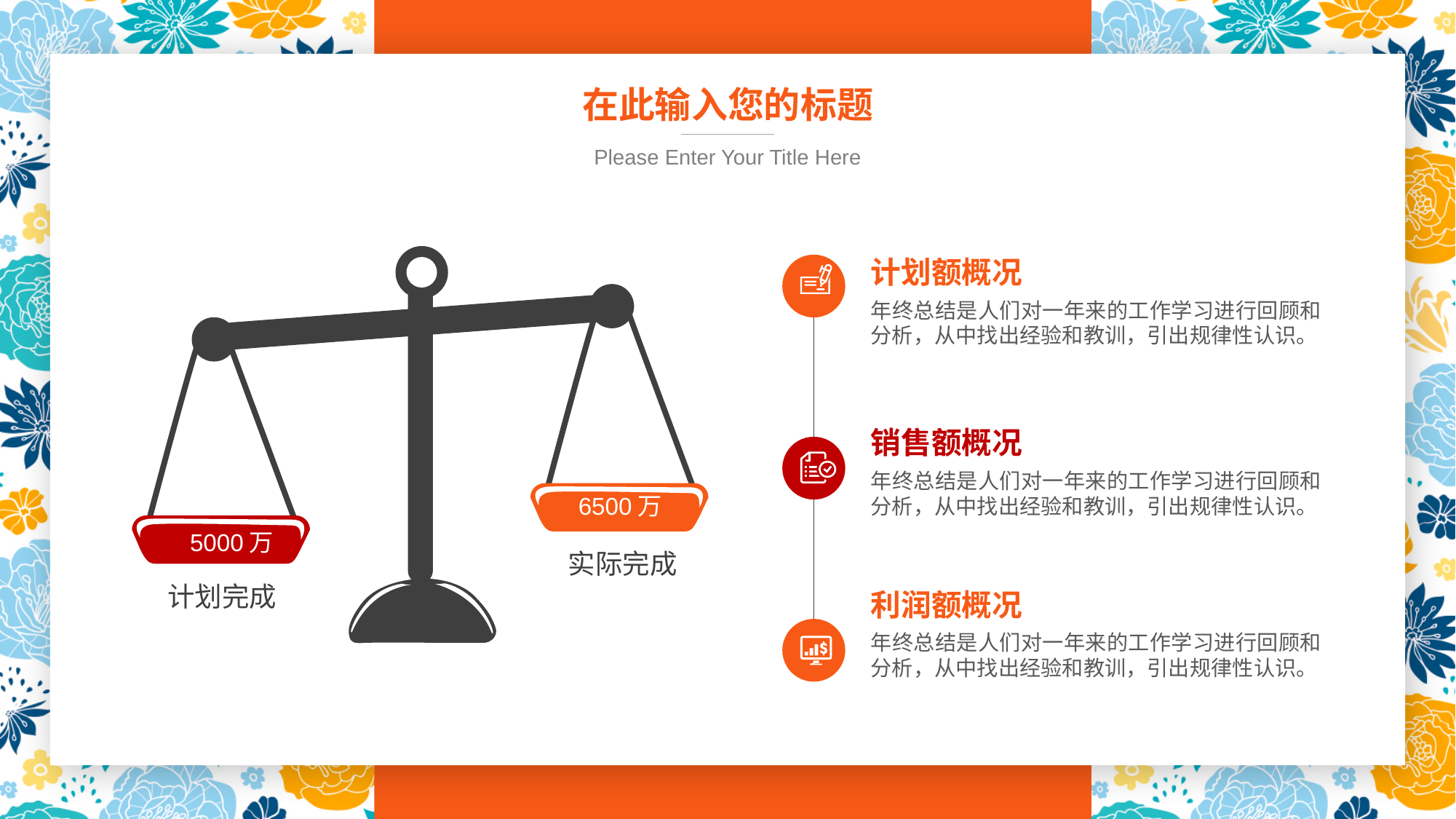

在此输入您的标题
Please Enter Your Title Here

6500万
5000万
实际完成
计划完成
计划额概况

年终总结是人们对一年来的工作学习进行回顾和分析，从中找出经验和教训，引出规律性认识。
销售额概况
年终总结是人们对一年来的工作学习进行回顾和分析，从中找出经验和教训，引出规律性认识。
利润额概况
年终总结是人们对一年来的工作学习进行回顾和分析，从中找出经验和教训，引出规律性认识。